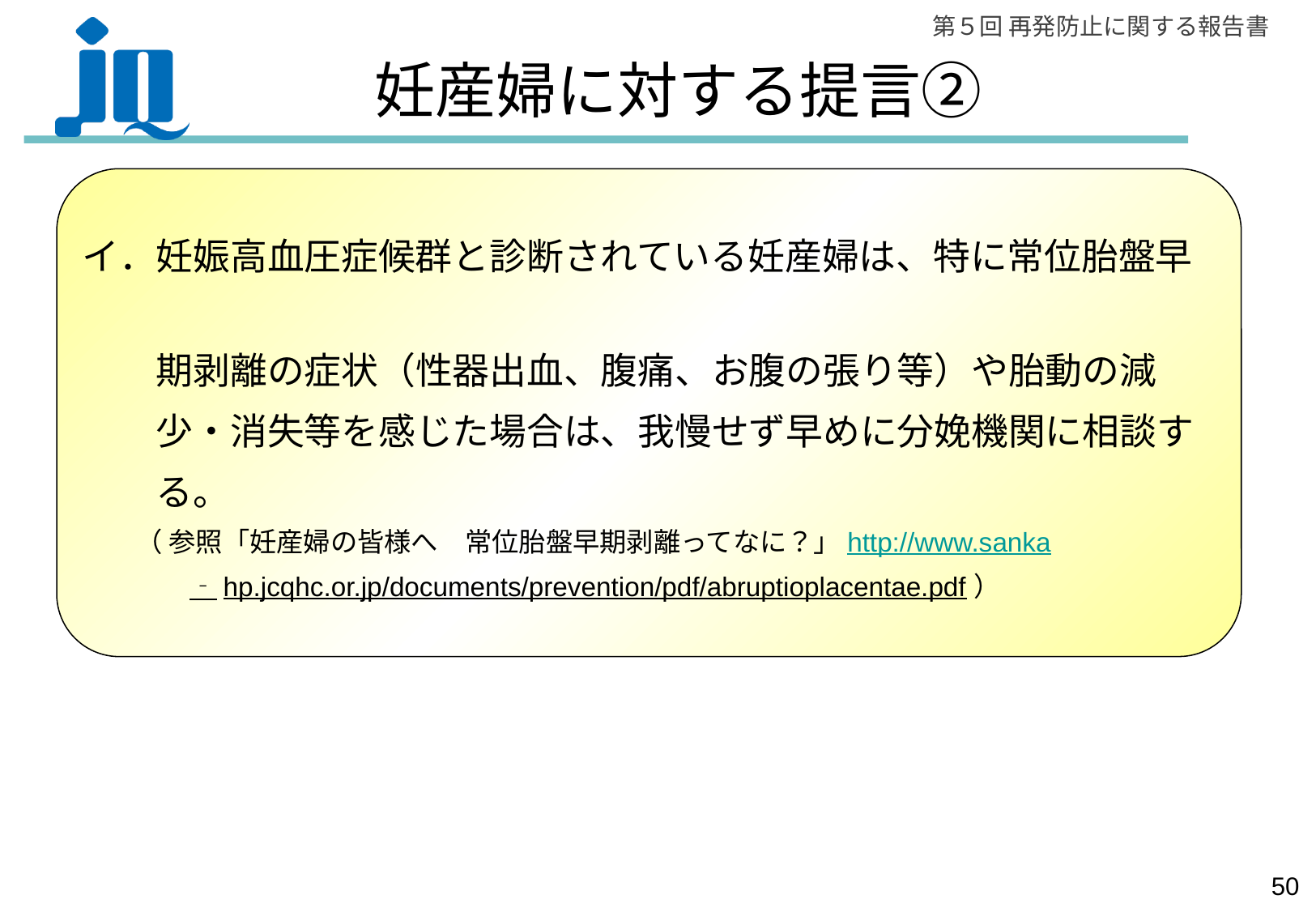

# 妊産婦に対する提言②
イ．妊娠高血圧症候群と診断されている妊産婦は、特に常位胎盤早
　　期剥離の症状（性器出血、腹痛、お腹の張り等）や胎動の減
　　少・消失等を感じた場合は、我慢せず早めに分娩機関に相談す
　　る。
　　（ 参照「妊産婦の皆様へ　常位胎盤早期剥離ってなに？」http://www.sanka
　　　　‐hp.jcqhc.or.jp/documents/prevention/pdf/abruptioplacentae.pdf）
50